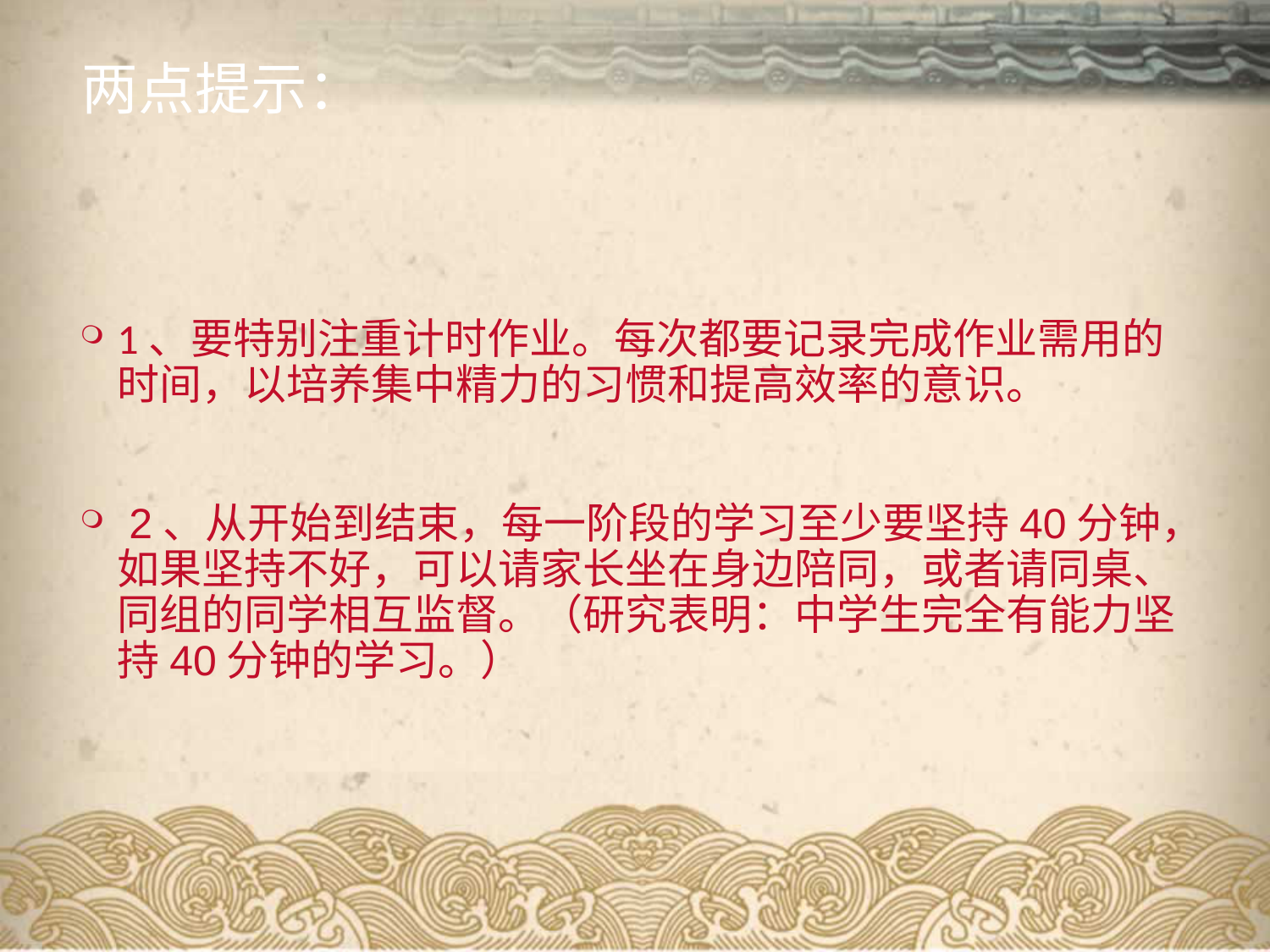

# 两点提示：

1、要特别注重计时作业。每次都要记录完成作业需用的时间，以培养集中精力的习惯和提高效率的意识。

 2、从开始到结束，每一阶段的学习至少要坚持40分钟，如果坚持不好，可以请家长坐在身边陪同，或者请同桌、同组的同学相互监督。（研究表明：中学生完全有能力坚持40分钟的学习。）